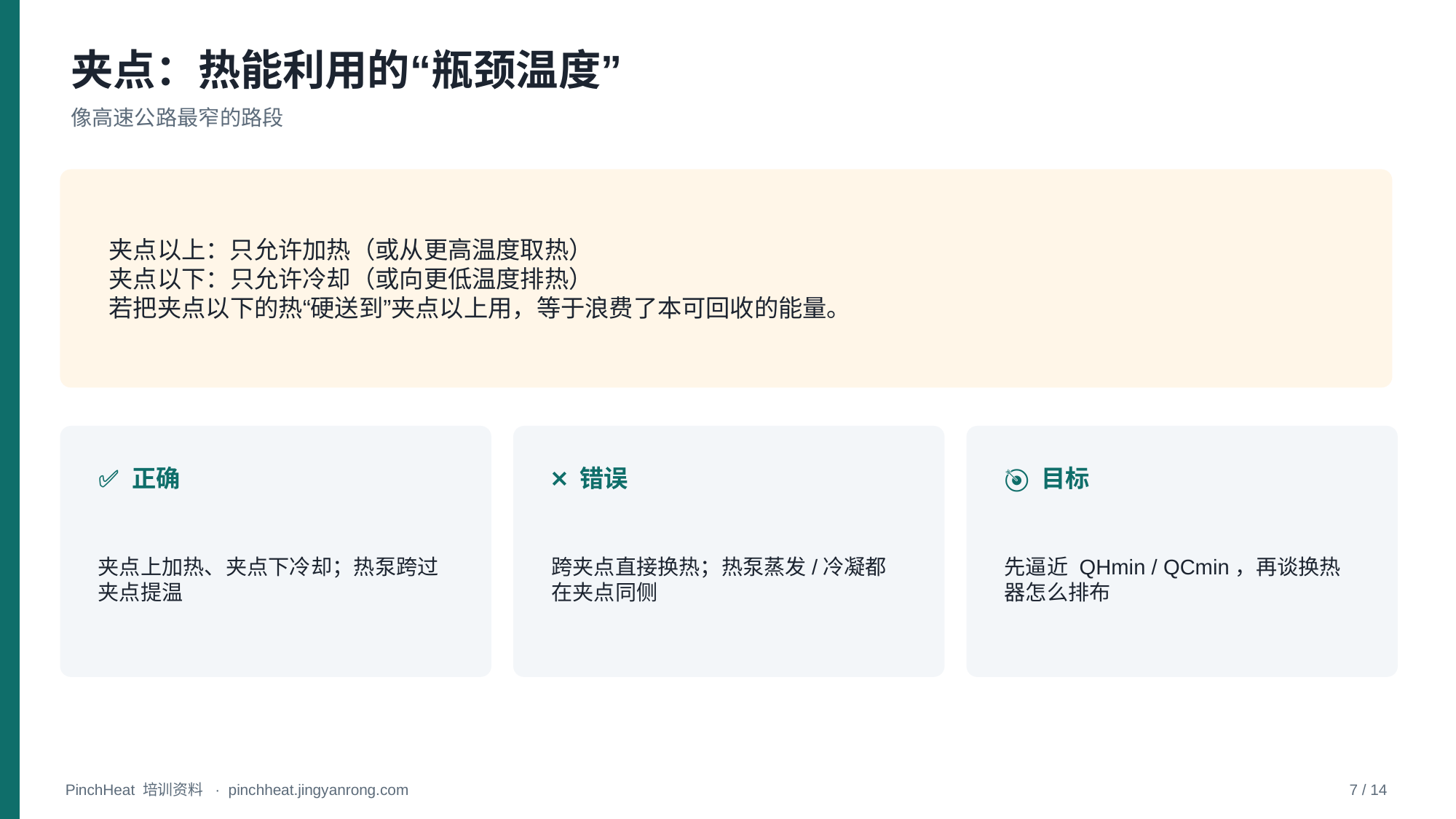

夹点：热能利用的“瓶颈温度”
像高速公路最窄的路段

夹点以上：只允许加热（或从更高温度取热）
夹点以下：只允许冷却（或向更低温度排热）
若把夹点以下的热“硬送到”夹点以上用，等于浪费了本可回收的能量。

✅ 正确
❌ 错误
🎯 目标
夹点上加热、夹点下冷却；热泵跨过夹点提温
跨夹点直接换热；热泵蒸发/冷凝都在夹点同侧
先逼近 QHmin / QCmin，再谈换热器怎么排布
PinchHeat 培训资料  ·  pinchheat.jingyanrong.com
7 / 14